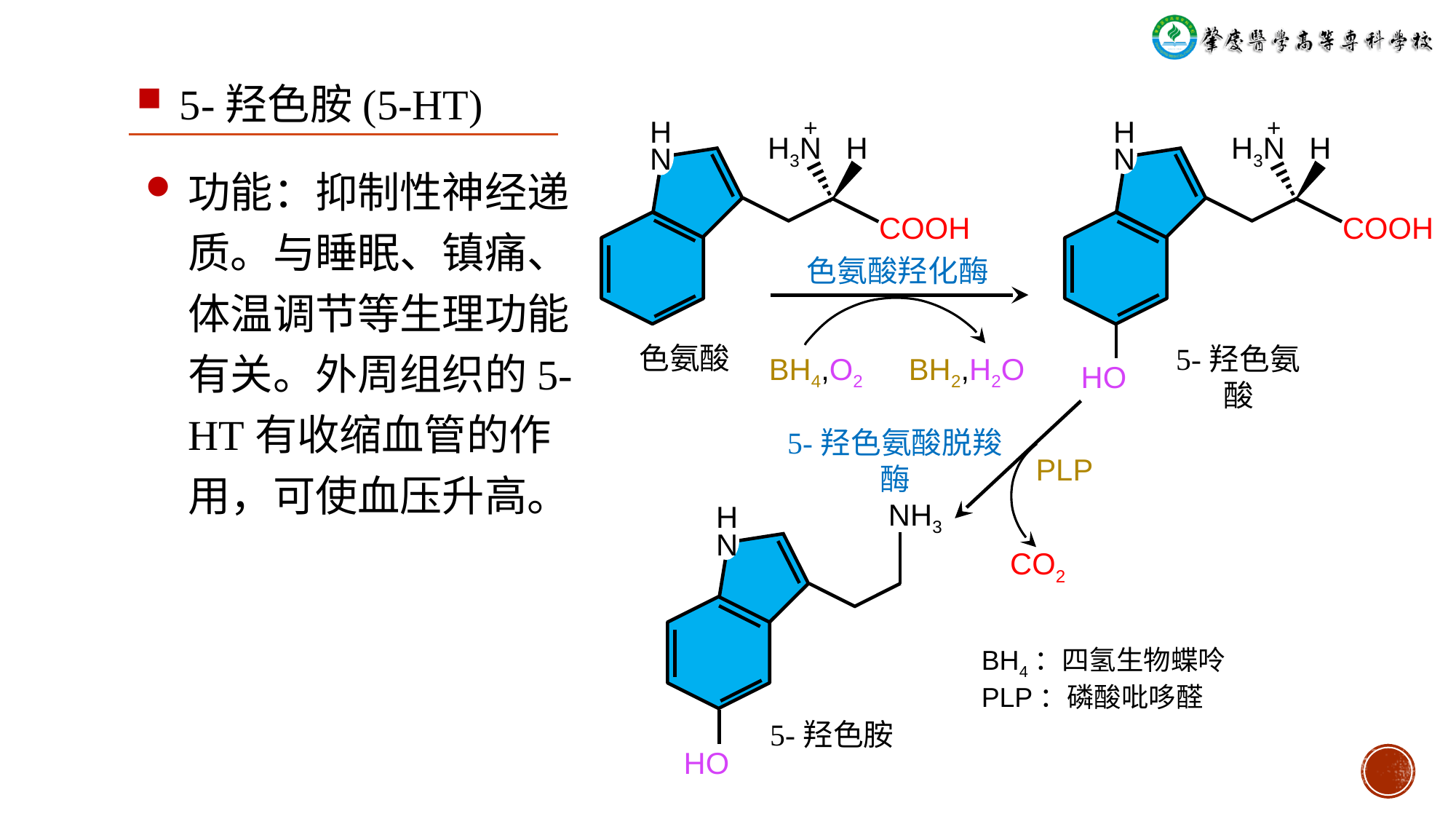

5-羟色胺(5-HT)
+
H3N
+
H3N
H
N
H
N
H
H

功能：抑制性神经递质。与睡眠、镇痛、体温调节等生理功能有关。外周组织的5-HT有收缩血管的作用，可使血压升高。

COOH
COOH

色氨酸羟化酶
色氨酸
5-羟色氨酸
BH4,O2
BH2,H2O
HO
5-羟色氨酸脱羧酶

PLP
+
NH3
H
N

CO2

BH4：四氢生物蝶呤
PLP：磷酸吡哆醛
5-羟色胺
HO